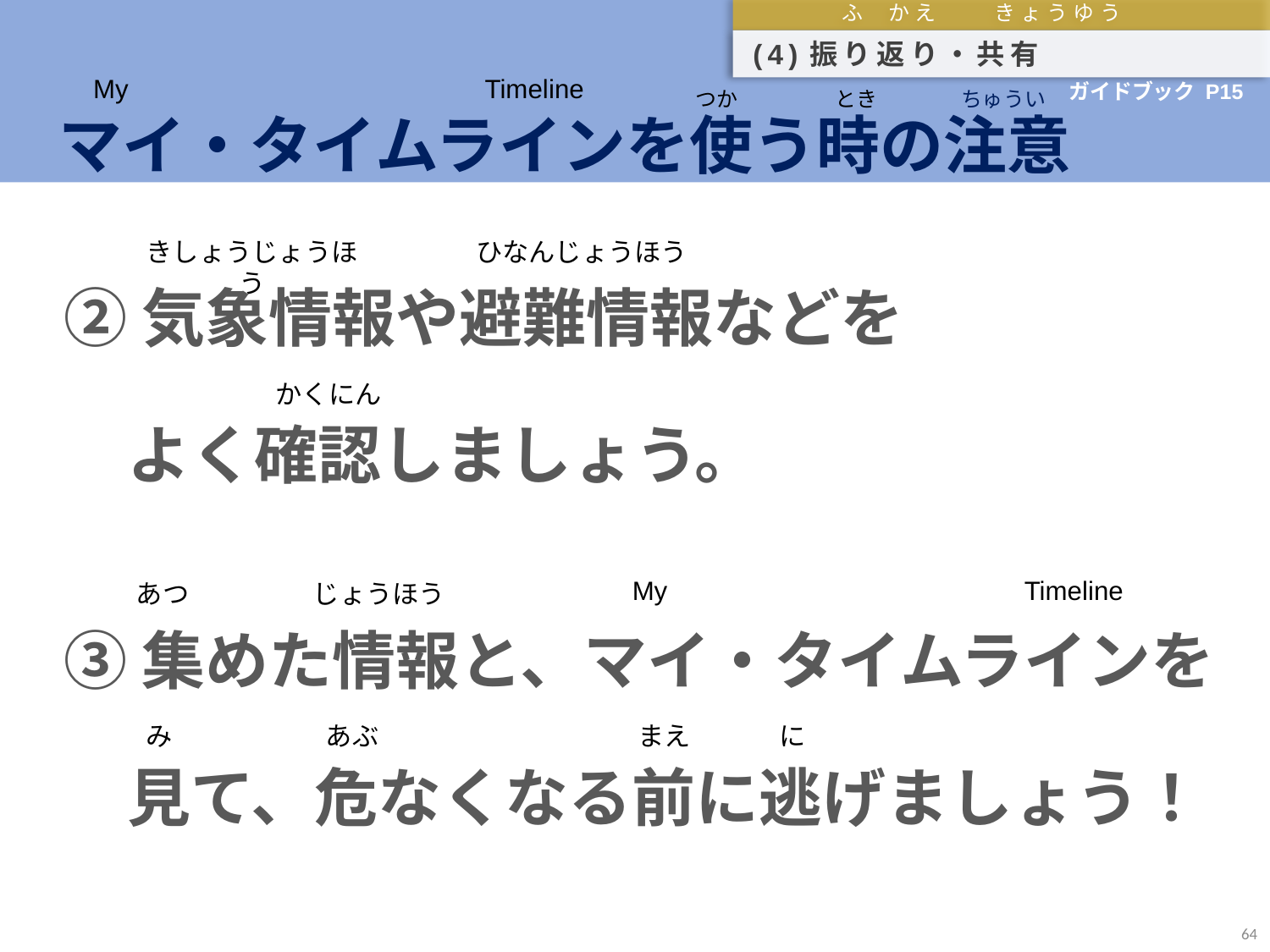

ふ  かえ　　きょうゆう
(4)振り返り・共有
  マイ・タイムラインを使う時の注意
My　　　　　　　　　　　　　Timeline
ガイドブック P15
つか
とき
ちゅうい

②気象情報や避難情報などを

　よく確認しましょう。

③集めた情報と、マイ・タイムラインを

　見て、危なくなる前に逃げましょう！
ひなんじょうほう
きしょうじょうほう
かくにん
My　　　　　　　　　　　　　Timeline
あつ
じょうほう
まえ
み
に
あぶ
64